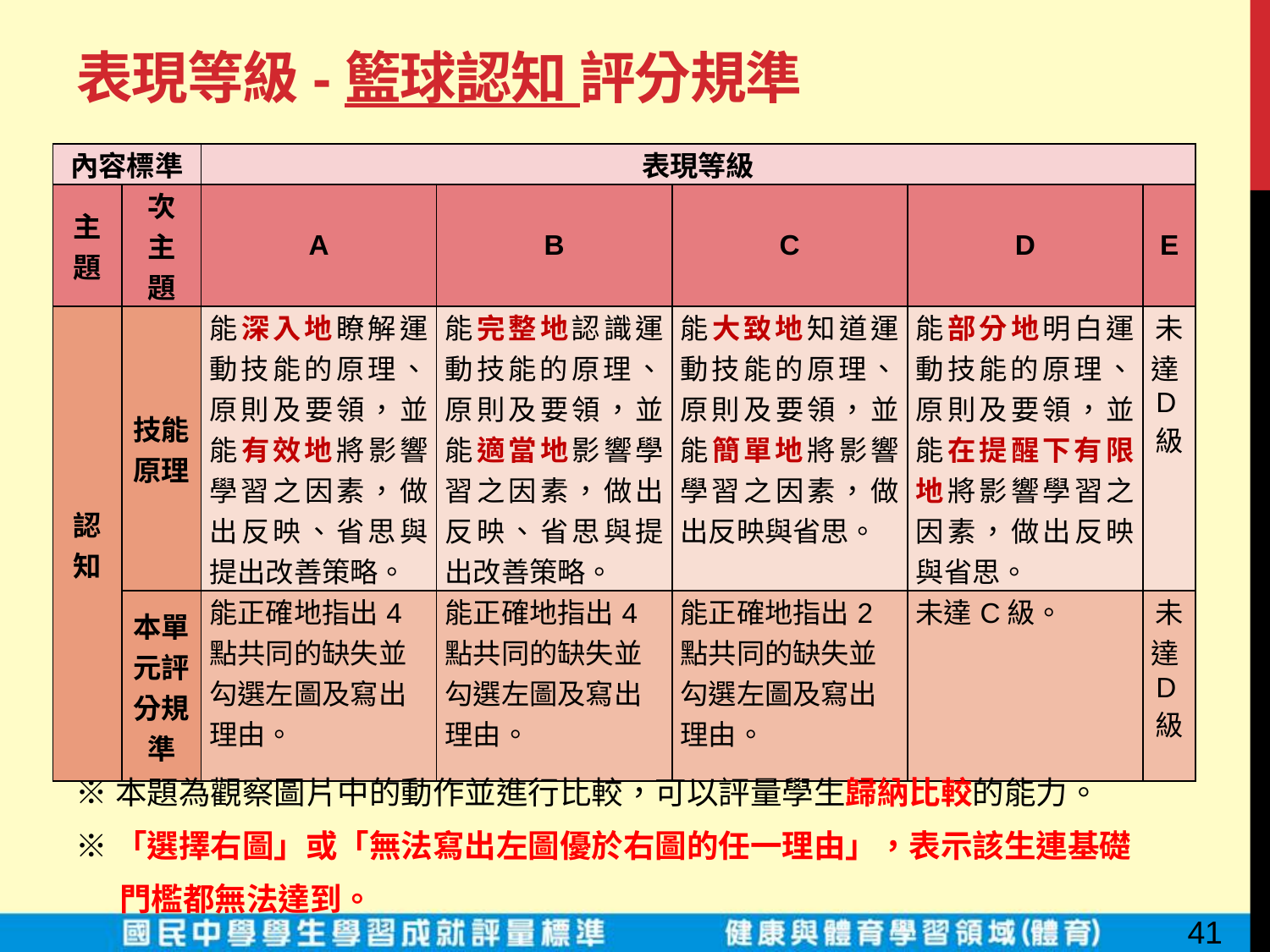

# 表現等級-籃球認知 評分規準
| 內容標準 |  | 表現等級 |  |  |  |  |
| --- | --- | --- | --- | --- | --- | --- |
| 主題 | 次 主 題 | A | B | C | D | E |
| 認知 | 技能 原理 | 能深入地瞭解運動技能的原理、原則及要領，並能有效地將影響學習之因素，做出反映、省思與提出改善策略。 | 能完整地認識運動技能的原理、原則及要領，並能適當地影響學習之因素，做出反映、省思與提出改善策略。 | 能大致地知道運動技能的原理、原則及要領，並能簡單地將影響學習之因素，做出反映與省思。 | 能部分地明白運動技能的原理、原則及要領，並能在提醒下有限地將影響學習之因素，做出反映與省思。 | 未達D級 |
|  | 本單元評分規準 | 能正確地指出4點共同的缺失並勾選左圖及寫出理由。 | 能正確地指出4點共同的缺失並勾選左圖及寫出理由。 | 能正確地指出2點共同的缺失並勾選左圖及寫出理由。 | 未達C級。 | 未達D級 |
※本題為觀察圖片中的動作並進行比較，可以評量學生歸納比較的能力。
※「選擇右圖」或「無法寫出左圖優於右圖的任一理由」，表示該生連基礎
     門檻都無法達到。
41